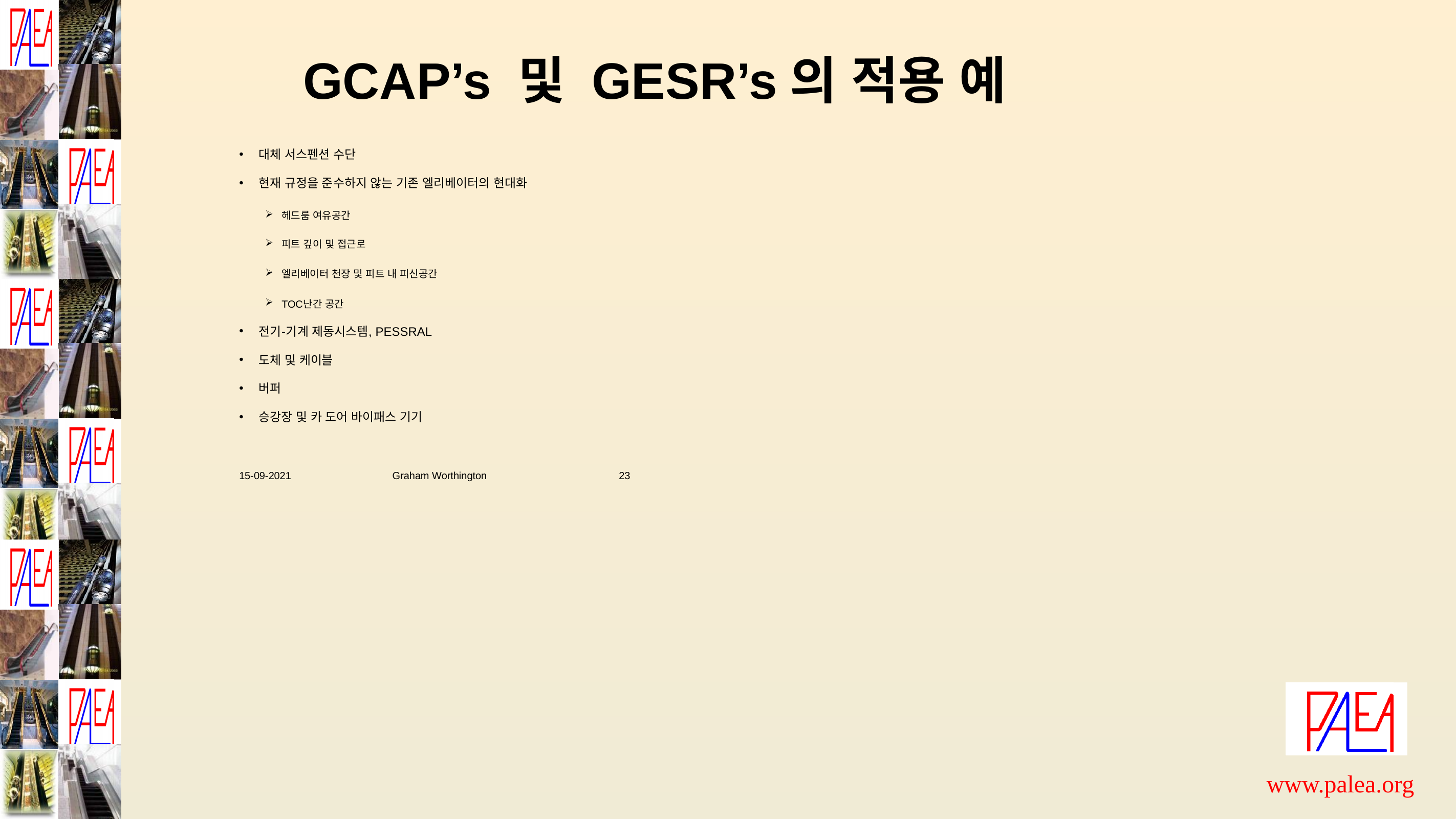

# GCAP’s 및 GESR’s의 적용 예

대체 서스펜션 수단

현재 규정을 준수하지 않는 기존 엘리베이터의 현대화

헤드룸 여유공간

피트 깊이 및 접근로

엘리베이터 천장 및 피트 내 피신공간

TOC난간 공간

전기-기계 제동시스템, PESSRAL

도체 및 케이블

버퍼

승강장 및 카 도어 바이패스 기기

15-09-2021                                    Graham Worthington                                               23